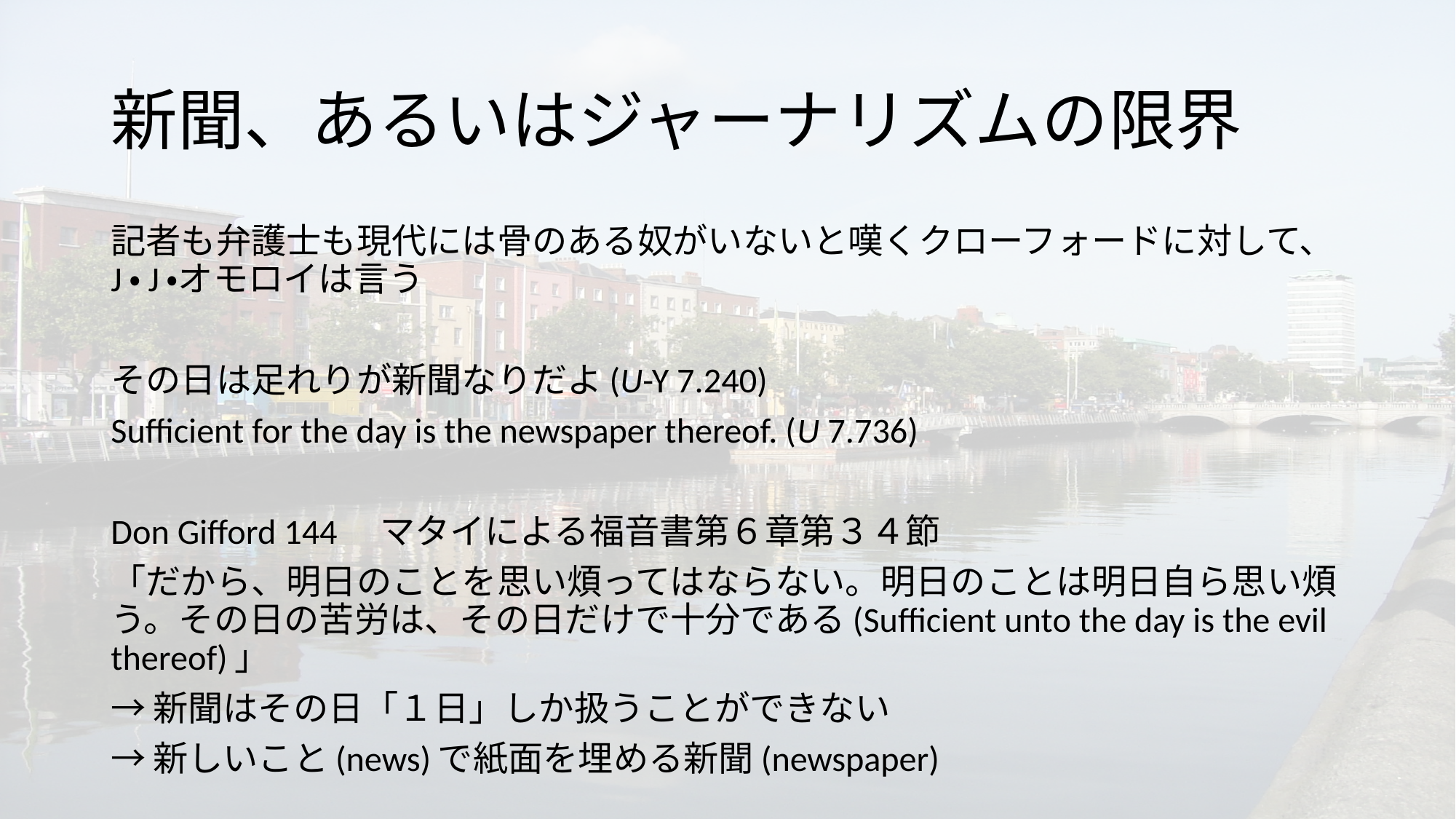

# 新聞、あるいはジャーナリズムの限界
記者も弁護士も現代には骨のある奴がいないと嘆くクローフォードに対して、J・J・オモロイは言う

その日は足れりが新聞なりだよ(U-Y 7.240)
Sufficient for the day is the newspaper thereof. (U 7.736)

Don Gifford 144　マタイによる福音書第６章第３４節
「だから、明日のことを思い煩ってはならない。明日のことは明日自ら思い煩う。その日の苦労は、その日だけで十分である(Sufficient unto the day is the evil thereof)」
→新聞はその日「１日」しか扱うことができない
→新しいこと(news)で紙面を埋める新聞(newspaper)